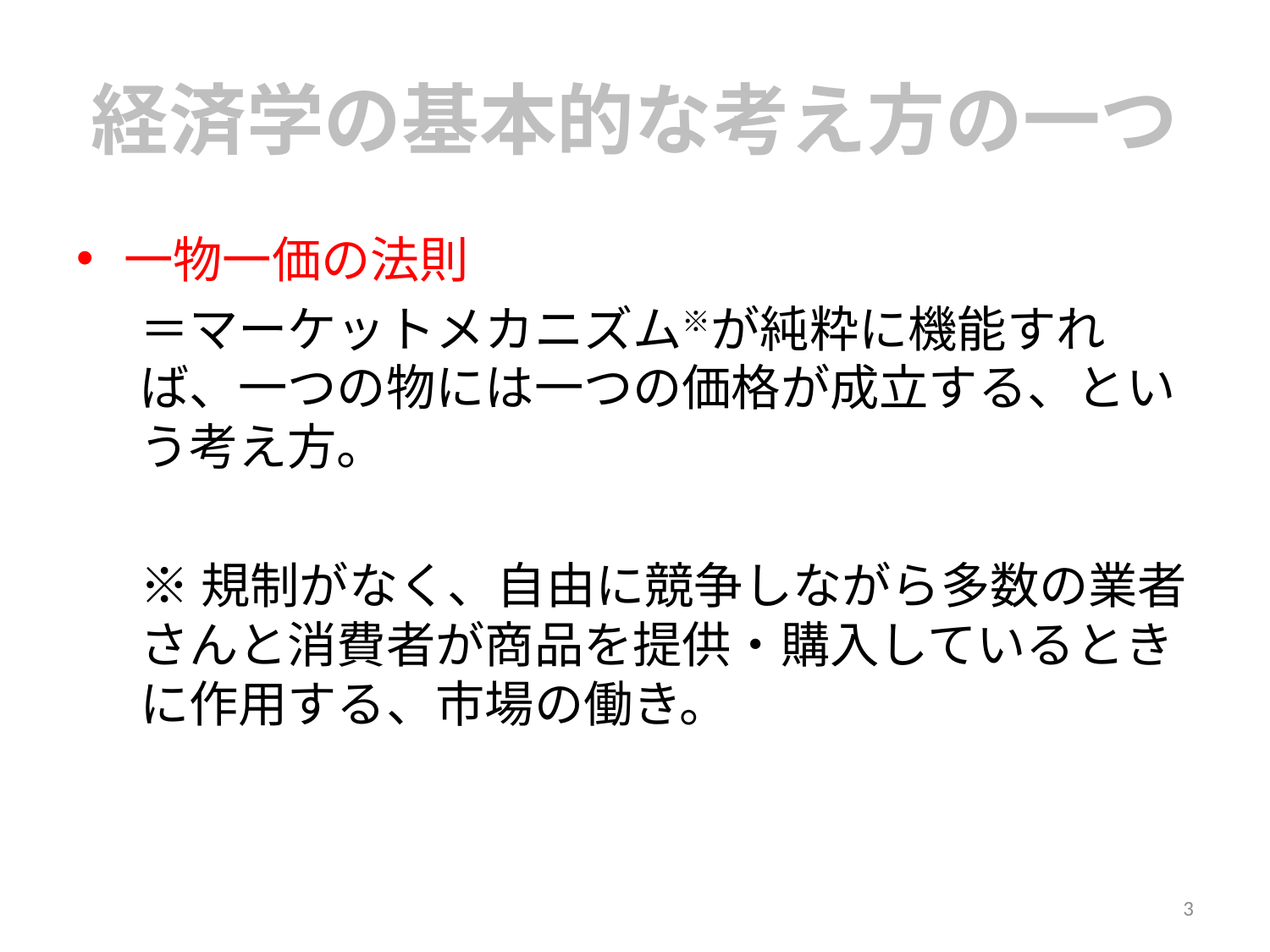

# 経済学の基本的な考え方の一つ
一物一価の法則
＝マーケットメカニズム※が純粋に機能すれば、一つの物には一つの価格が成立する、という考え方。

※規制がなく、自由に競争しながら多数の業者さんと消費者が商品を提供・購入しているときに作用する、市場の働き。
3